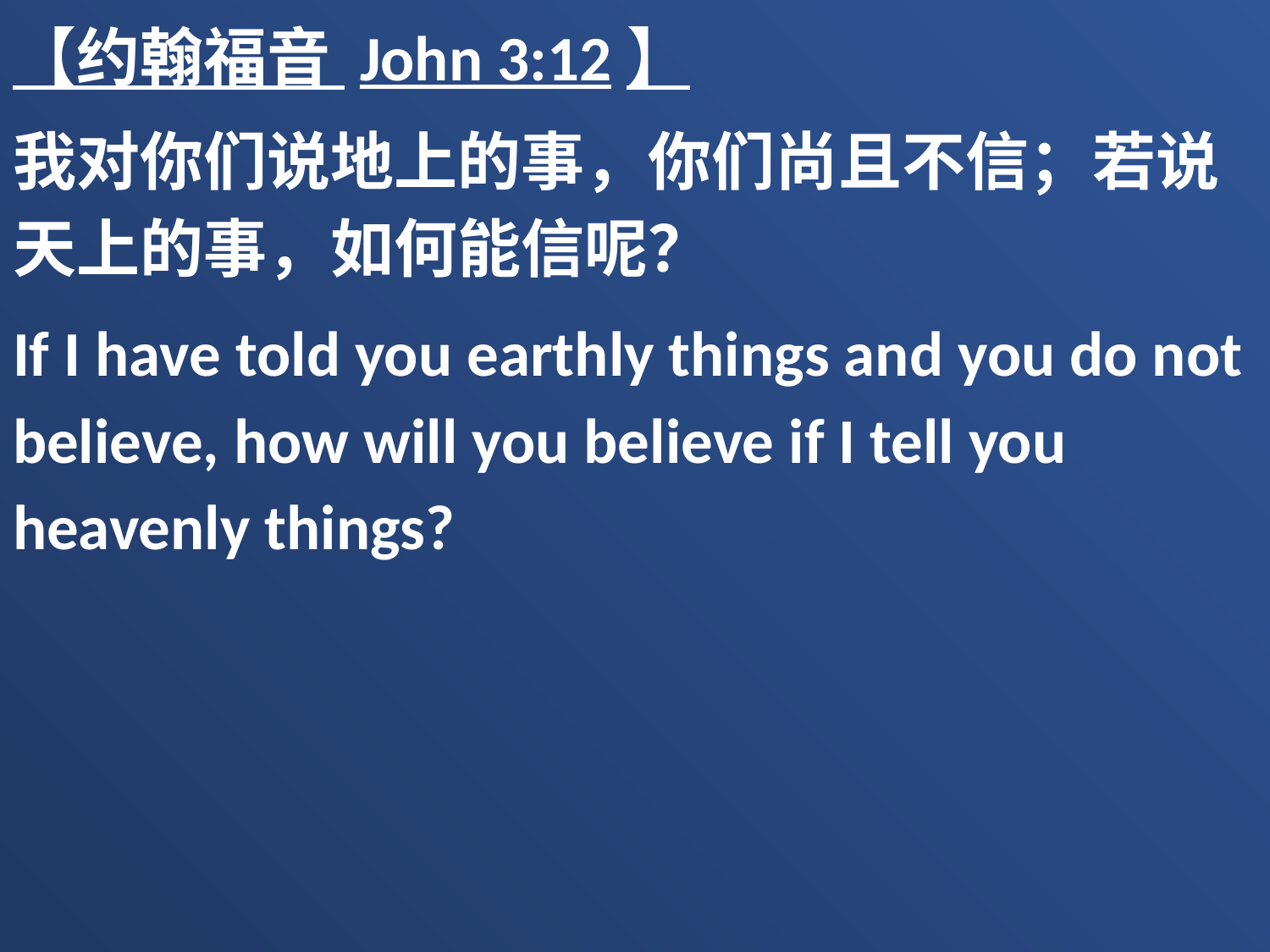

【约翰福音 John 3:12】
我对你们说地上的事，你们尚且不信；若说天上的事，如何能信呢？
If I have told you earthly things and you do not believe, how will you believe if I tell you heavenly things?